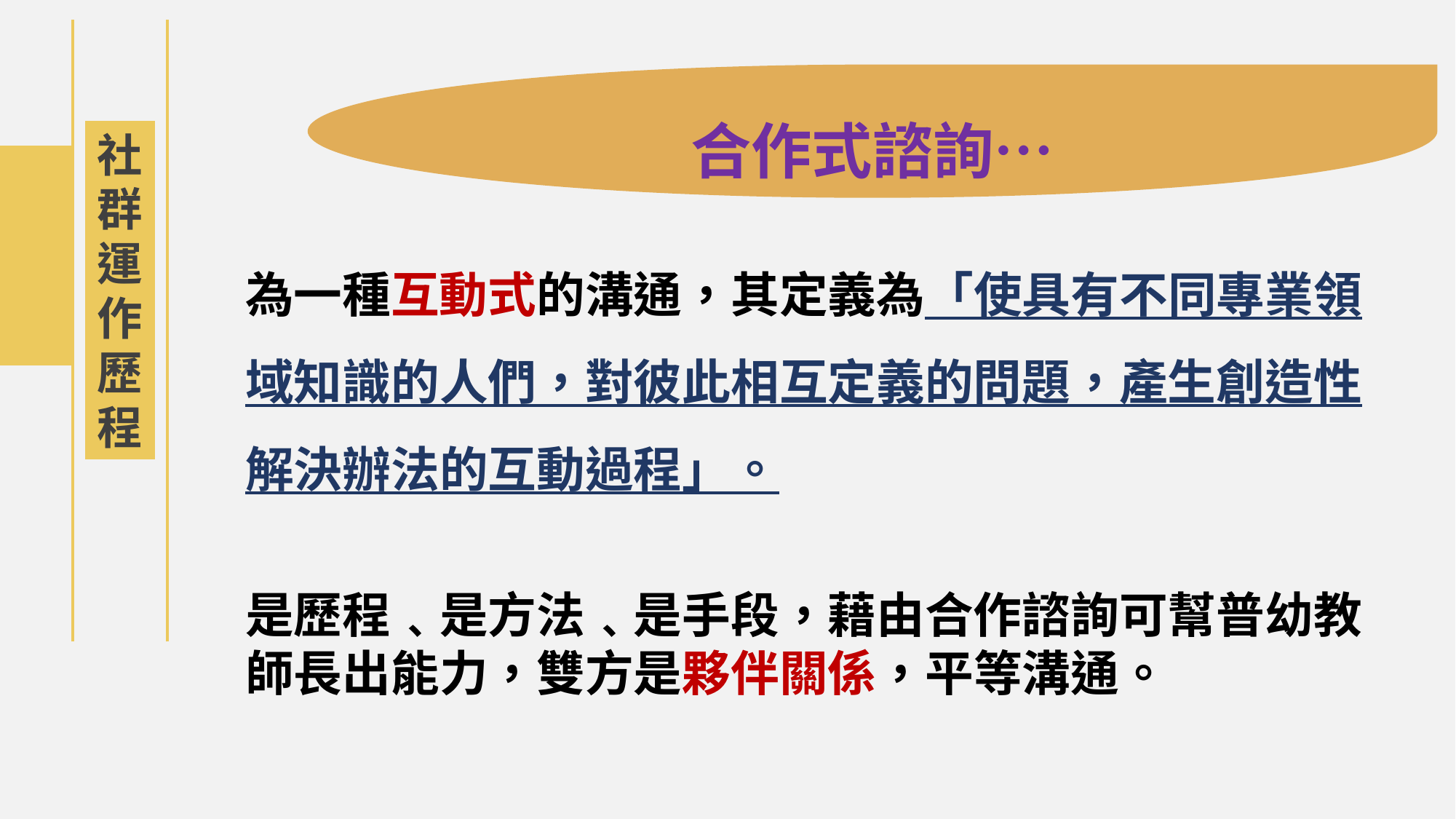

合作式諮詢…
社群運作歷程

為一種互動式的溝通，其定義為「使具有不同專業領域知識的人們，對彼此相互定義的問題，產生創造性解決辦法的互動過程」。

是歷程﹑是方法﹑是手段，藉由合作諮詢可幫普幼教師長出能力，雙方是夥伴關係，平等溝通。